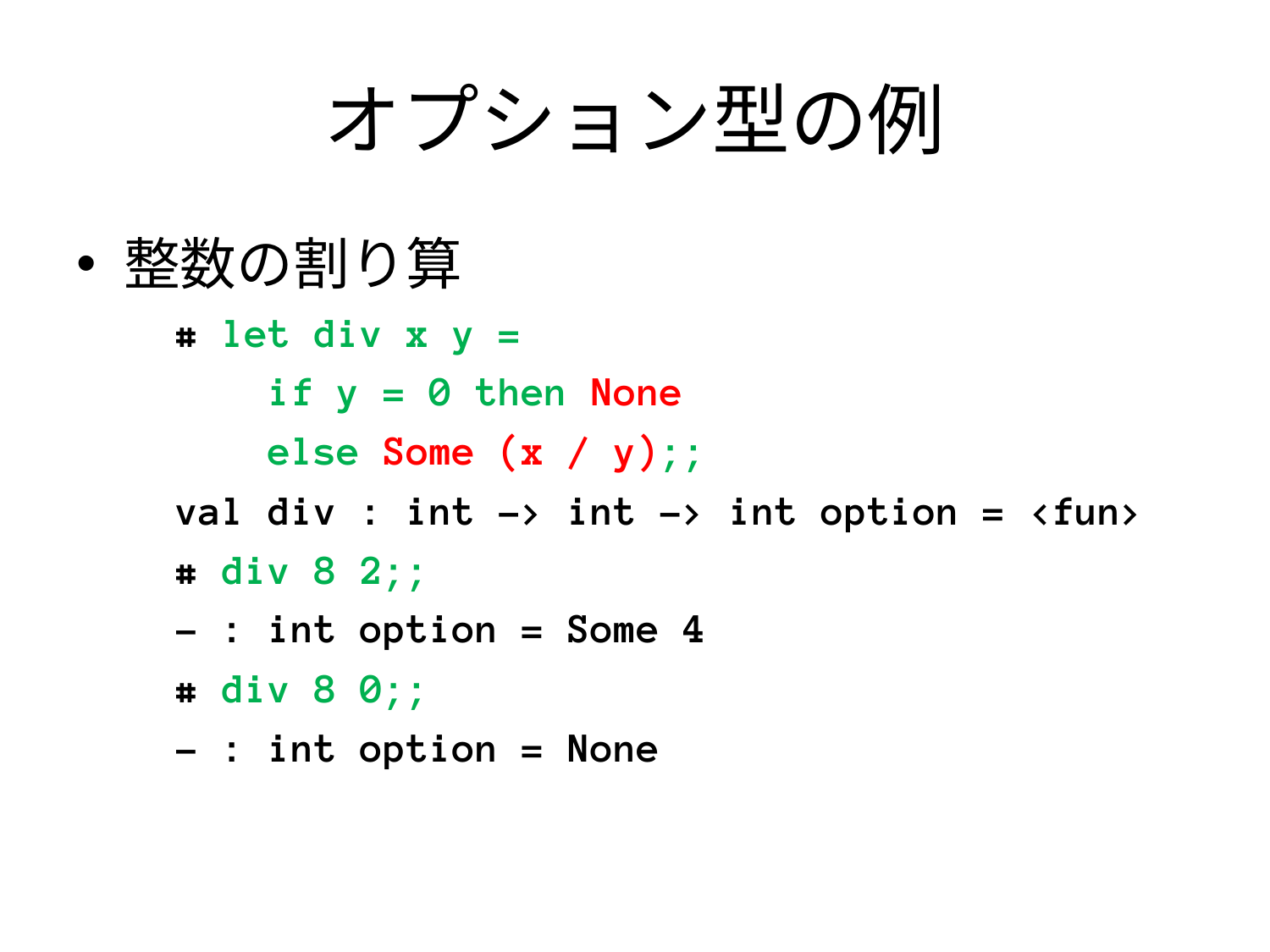

# オプション型の例
整数の割り算
# let div x y =
    if y = 0 then None
    else Some (x / y);;
val div : int -> int -> int option = <fun>
# div 8 2;;
- : int option = Some 4
# div 8 0;;
- : int option = None